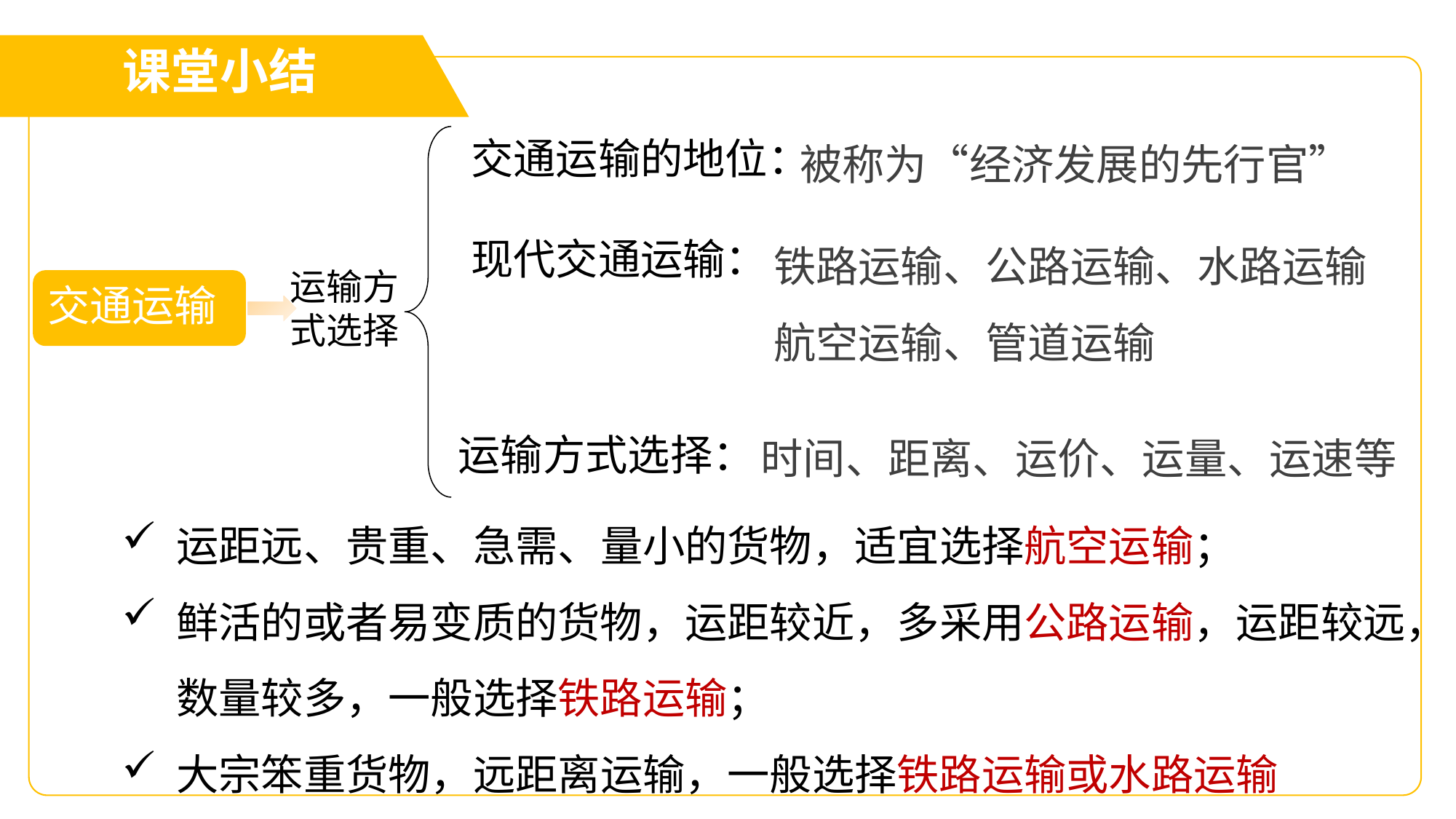

课堂小结
有

交通运输的地位：
被称为“经济发展的先行官”
铁路运输、公路运输、水路运输
航空运输、管道运输
现代交通运输：
运输方式选择
交通运输

运输方式选择：
时间、距离、运价、运量、运速等
运距远、贵重、急需、量小的货物，适宜选择航空运输；
鲜活的或者易变质的货物，运距较近，多采用公路运输，运距较远，数量较多，一般选择铁路运输；
大宗笨重货物，远距离运输，一般选择铁路运输或水路运输